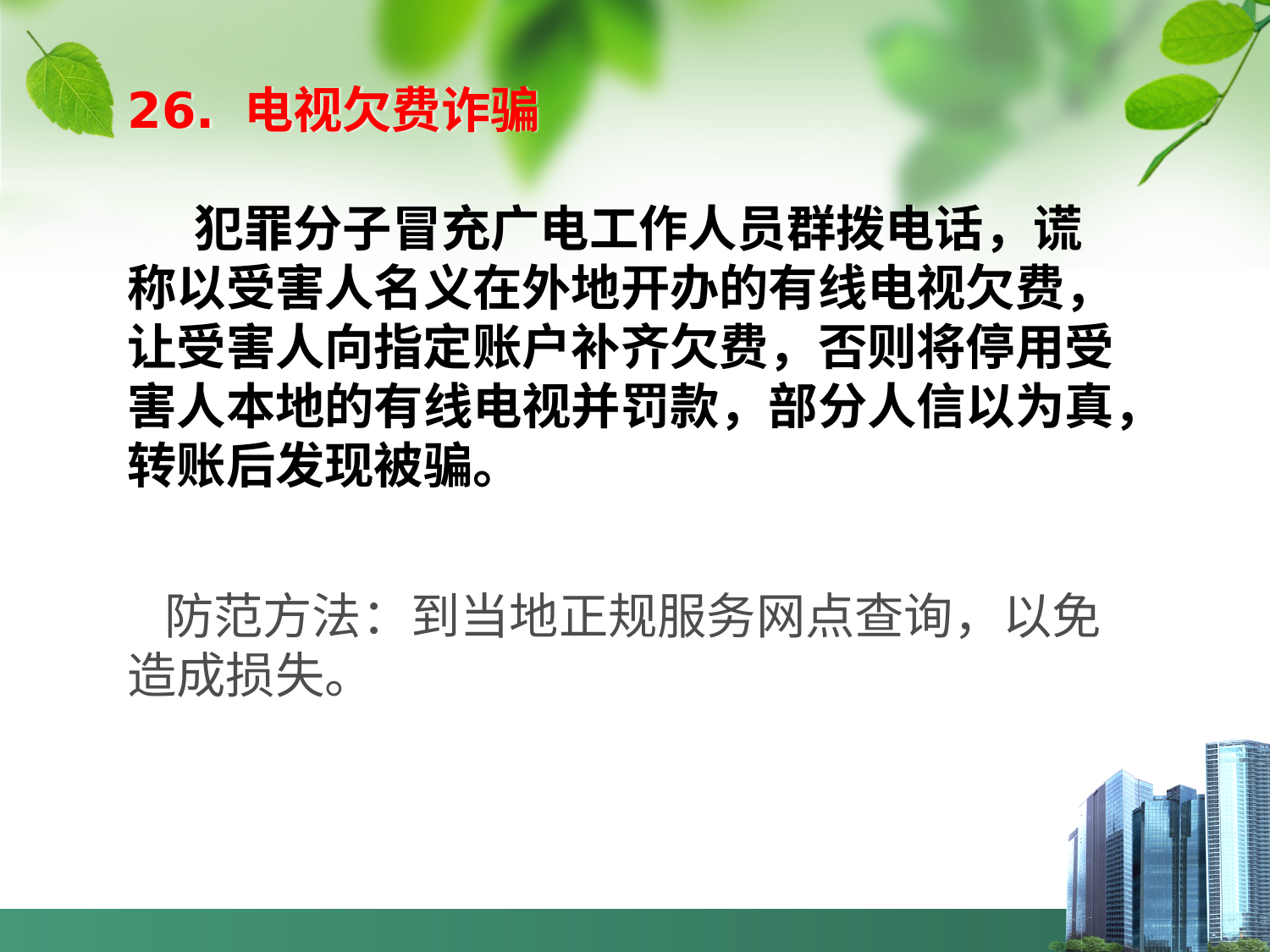

# 26. 电视欠费诈骗 犯罪分子冒充广电工作人员群拨电话，谎称以受害人名义在外地开办的有线电视欠费，让受害人向指定账户补齐欠费，否则将停用受害人本地的有线电视并罚款，部分人信以为真，转账后发现被骗。
1
防范方法：到当地正规服务网点查询，以免造成损失。